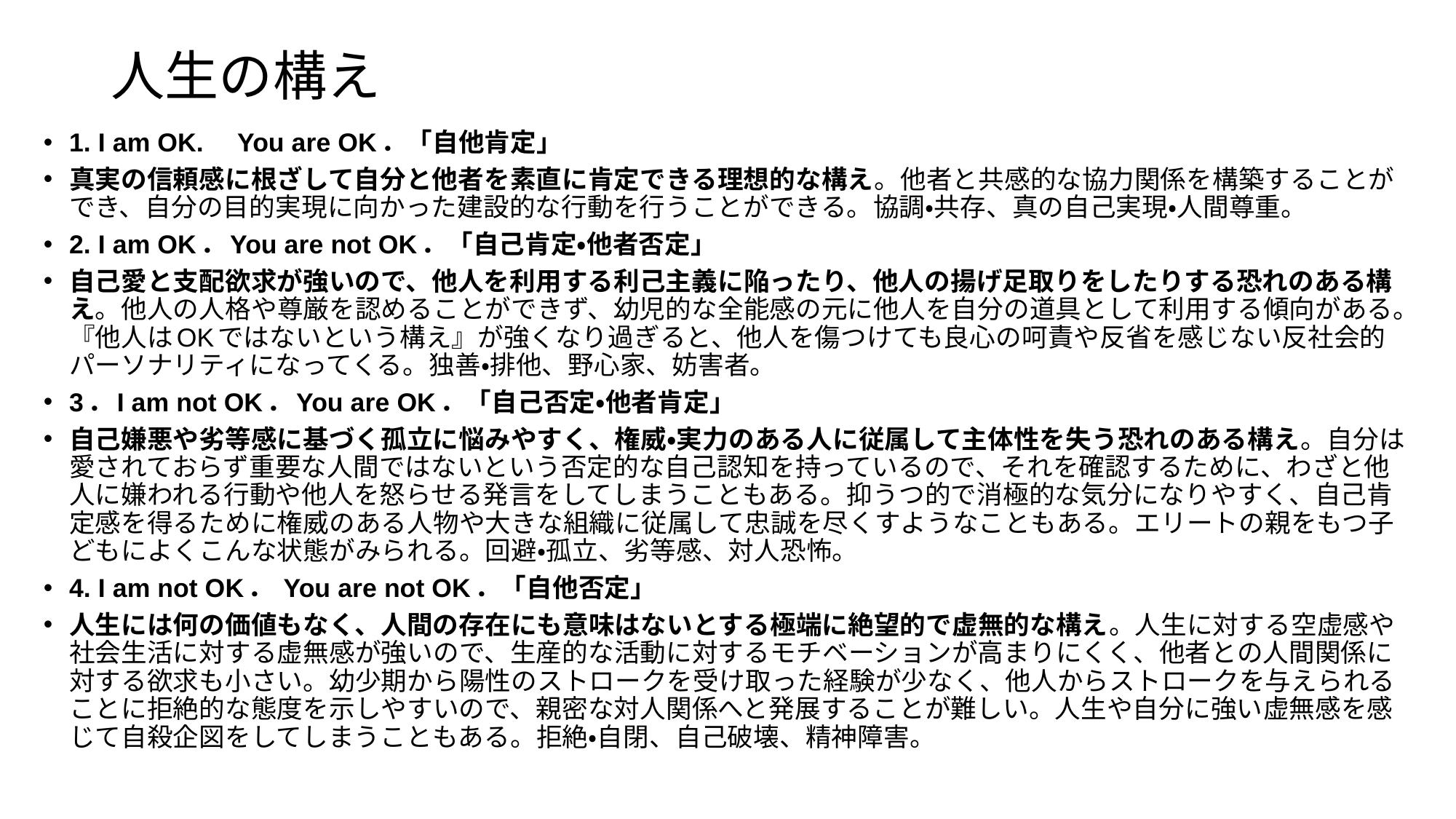

# 人生の構え
1. I am OK.　You are OK．「自他肯定」
真実の信頼感に根ざして自分と他者を素直に肯定できる理想的な構え。他者と共感的な協力関係を構築することができ、自分の目的実現に向かった建設的な行動を行うことができる。協調・共存、真の自己実現・人間尊重。
2. I am OK．You are not OK．「自己肯定・他者否定」
自己愛と支配欲求が強いので、他人を利用する利己主義に陥ったり、他人の揚げ足取りをしたりする恐れのある構え。他人の人格や尊厳を認めることができず、幼児的な全能感の元に他人を自分の道具として利用する傾向がある。『他人はOKではないという構え』が強くなり過ぎると、他人を傷つけても良心の呵責や反省を感じない反社会的パーソナリティになってくる。独善・排他、野心家、妨害者。
3．I am not OK．You are OK．「自己否定・他者肯定」
自己嫌悪や劣等感に基づく孤立に悩みやすく、権威・実力のある人に従属して主体性を失う恐れのある構え。自分は愛されておらず重要な人間ではないという否定的な自己認知を持っているので、それを確認するために、わざと他人に嫌われる行動や他人を怒らせる発言をしてしまうこともある。抑うつ的で消極的な気分になりやすく、自己肯定感を得るために権威のある人物や大きな組織に従属して忠誠を尽くすようなこともある。エリートの親をもつ子どもによくこんな状態がみられる。回避・孤立、劣等感、対人恐怖。
4. I am not OK． You are not OK．「自他否定」
人生には何の価値もなく、人間の存在にも意味はないとする極端に絶望的で虚無的な構え。人生に対する空虚感や社会生活に対する虚無感が強いので、生産的な活動に対するモチベーションが高まりにくく、他者との人間関係に対する欲求も小さい。幼少期から陽性のストロークを受け取った経験が少なく、他人からストロークを与えられることに拒絶的な態度を示しやすいので、親密な対人関係へと発展することが難しい。人生や自分に強い虚無感を感じて自殺企図をしてしまうこともある。拒絶・自閉、自己破壊、精神障害。